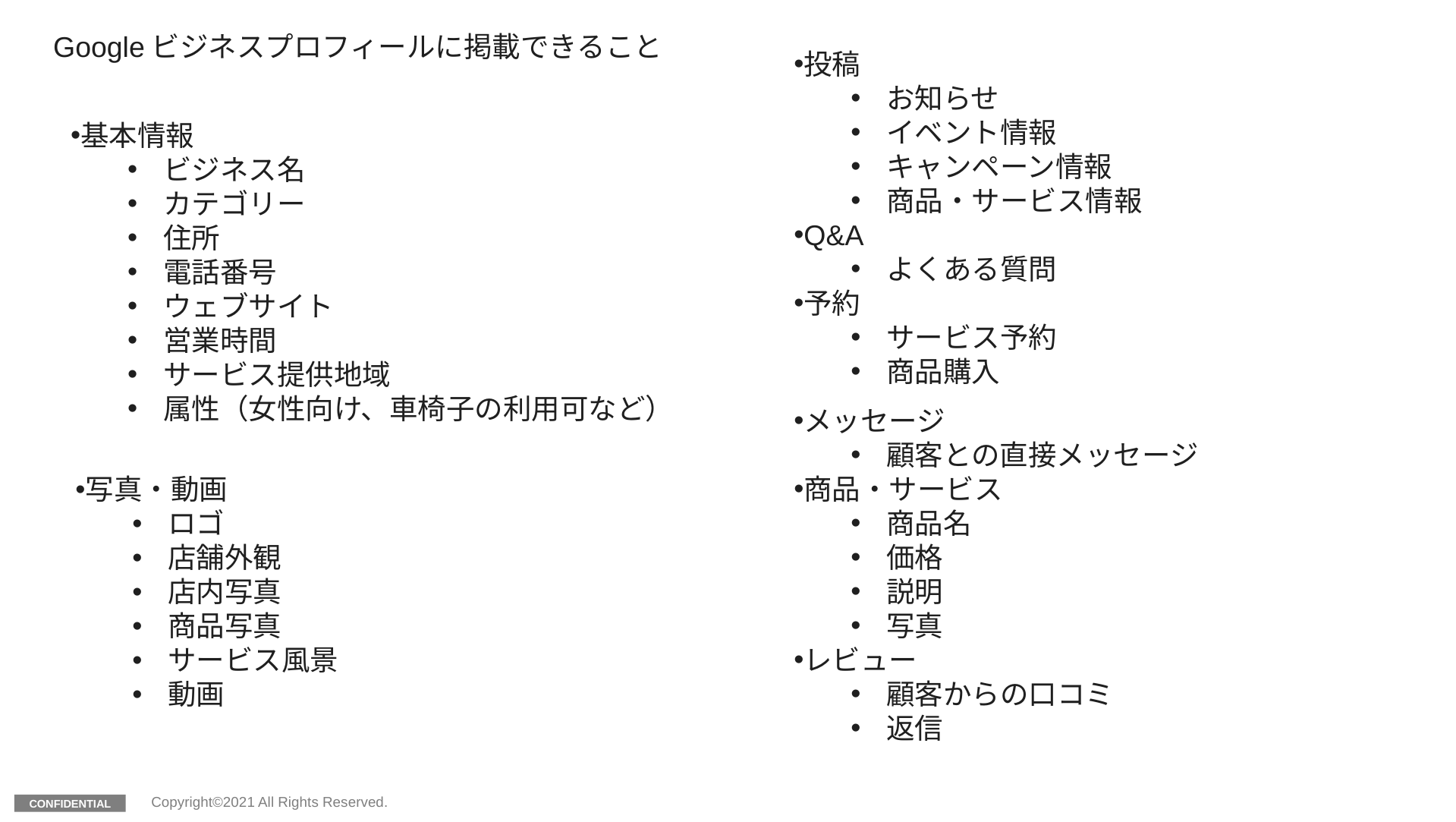

Googleビジネスプロフィールに掲載できること
投稿
お知らせ
イベント情報
キャンペーン情報
商品・サービス情報
Q&A
よくある質問
予約
サービス予約
商品購入
基本情報
ビジネス名
カテゴリー
住所
電話番号
ウェブサイト
営業時間
サービス提供地域
属性（女性向け、車椅子の利用可など）
メッセージ
顧客との直接メッセージ
商品・サービス
商品名
価格
説明
写真
レビュー
顧客からの口コミ
返信
写真・動画
ロゴ
店舗外観
店内写真
商品写真
サービス風景
動画